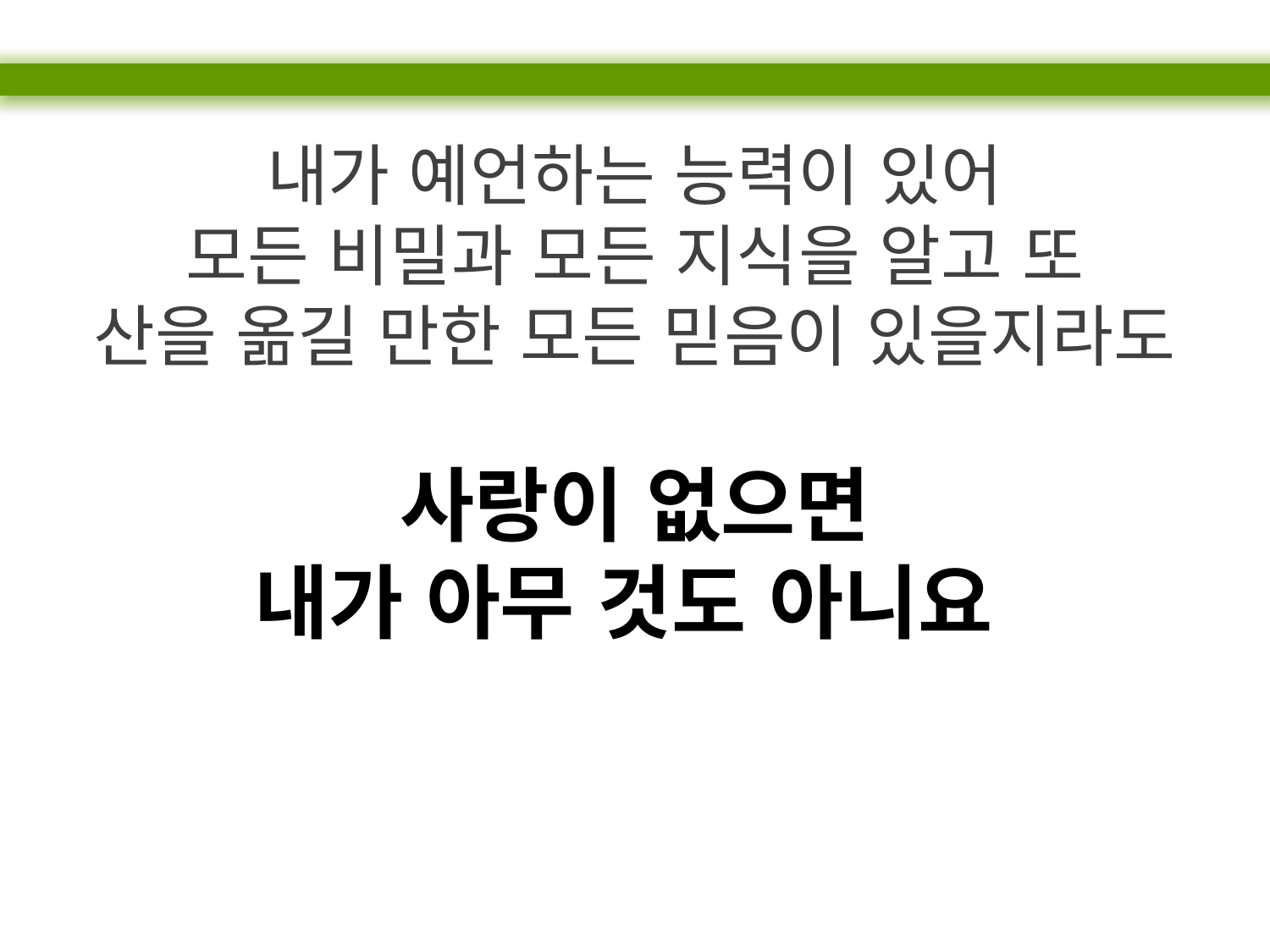

내가 예언하는 능력이 있어
모든 비밀과 모든 지식을 알고 또
산을 옮길 만한 모든 믿음이 있을지라도
사랑이 없으면
내가 아무 것도 아니요